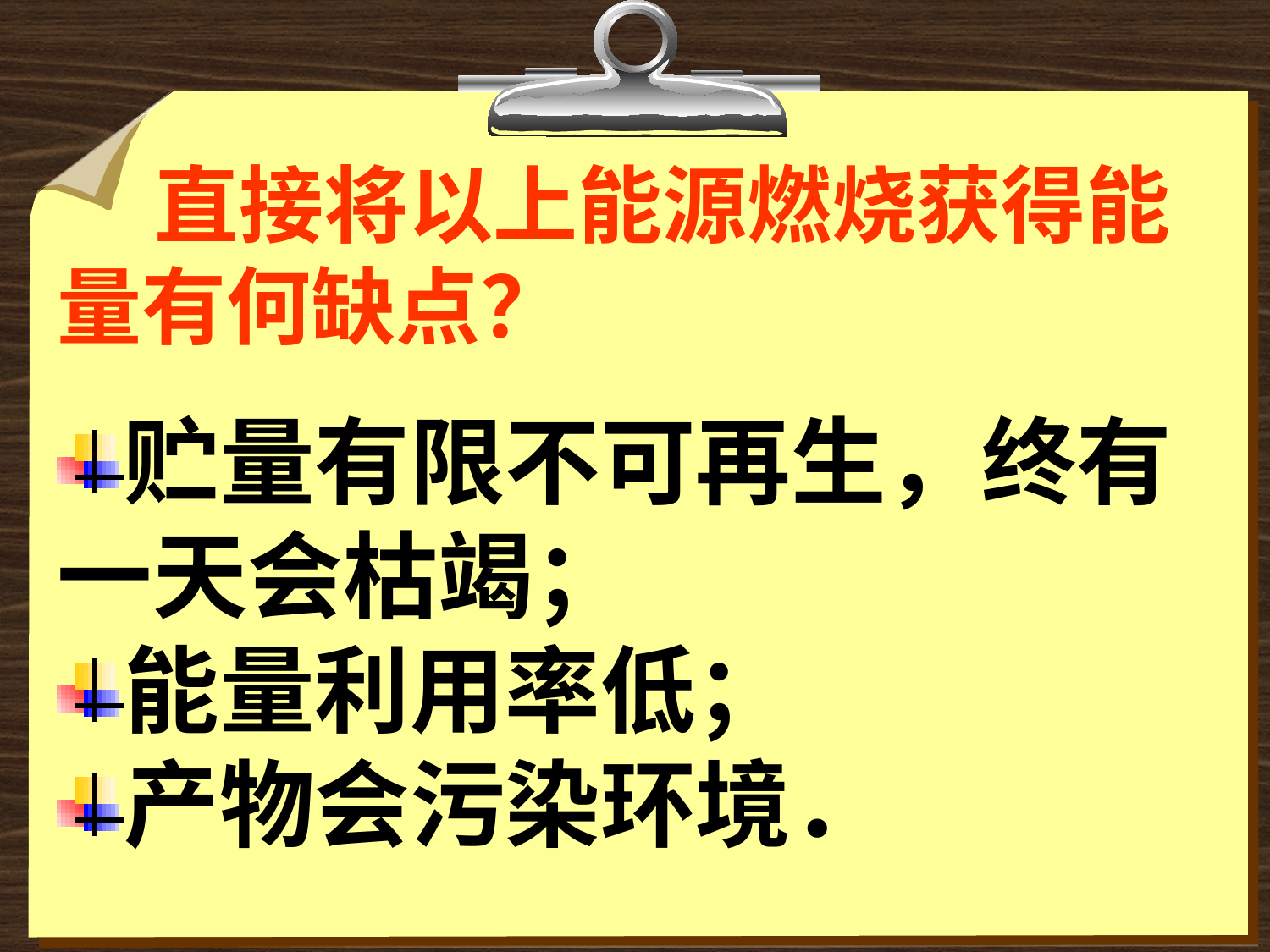

直接将以上能源燃烧获得能量有何缺点？
贮量有限不可再生，终有一天会枯竭；
能量利用率低；
产物会污染环境．